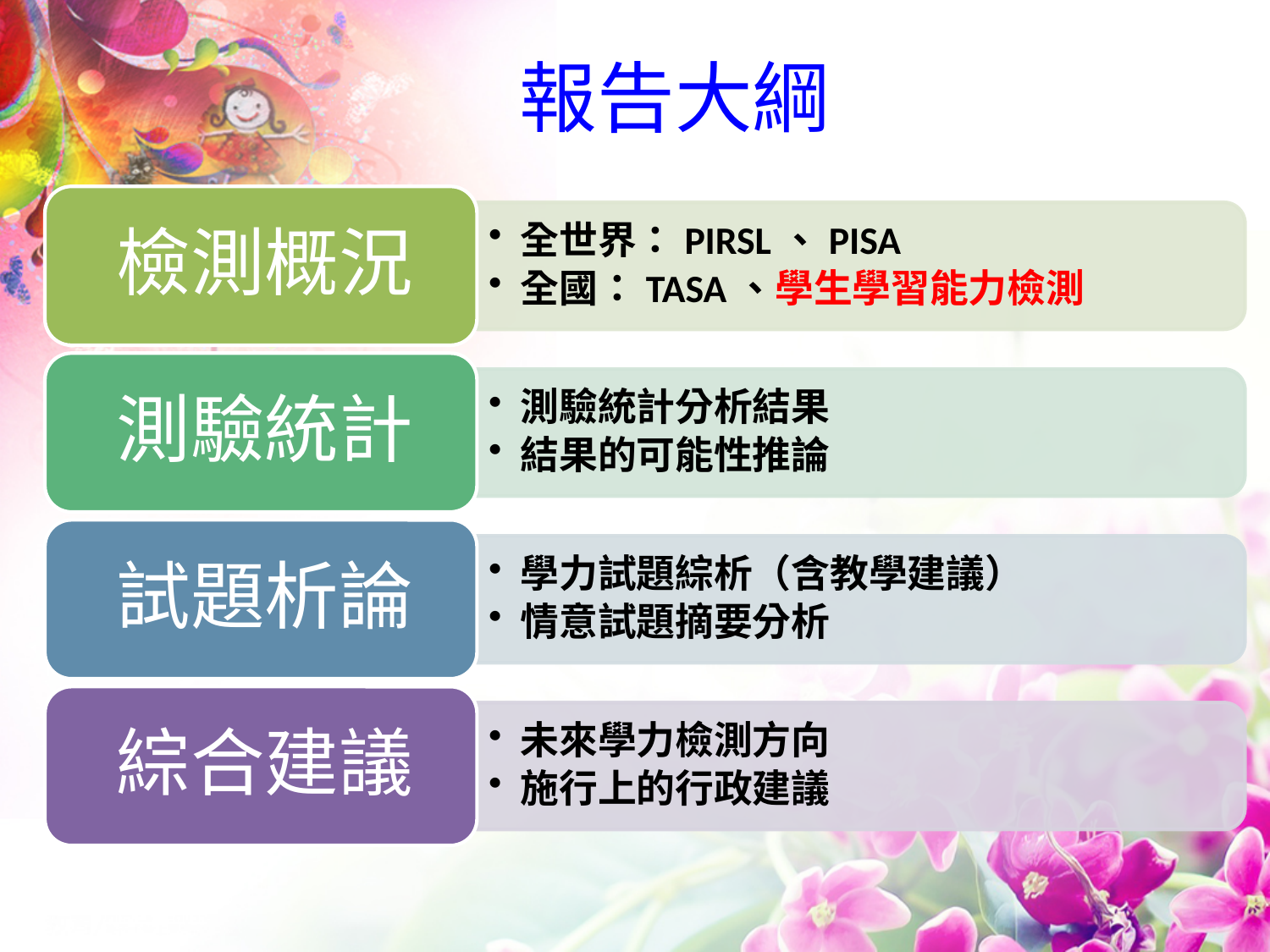

# 報告大綱
全世界：PIRSL、PISA
全國：TASA、學生學習能力檢測
檢測概況
測驗統計分析結果
結果的可能性推論
測驗統計
學力試題綜析（含教學建議）
情意試題摘要分析
試題析論
未來學力檢測方向
施行上的行政建議
綜合建議